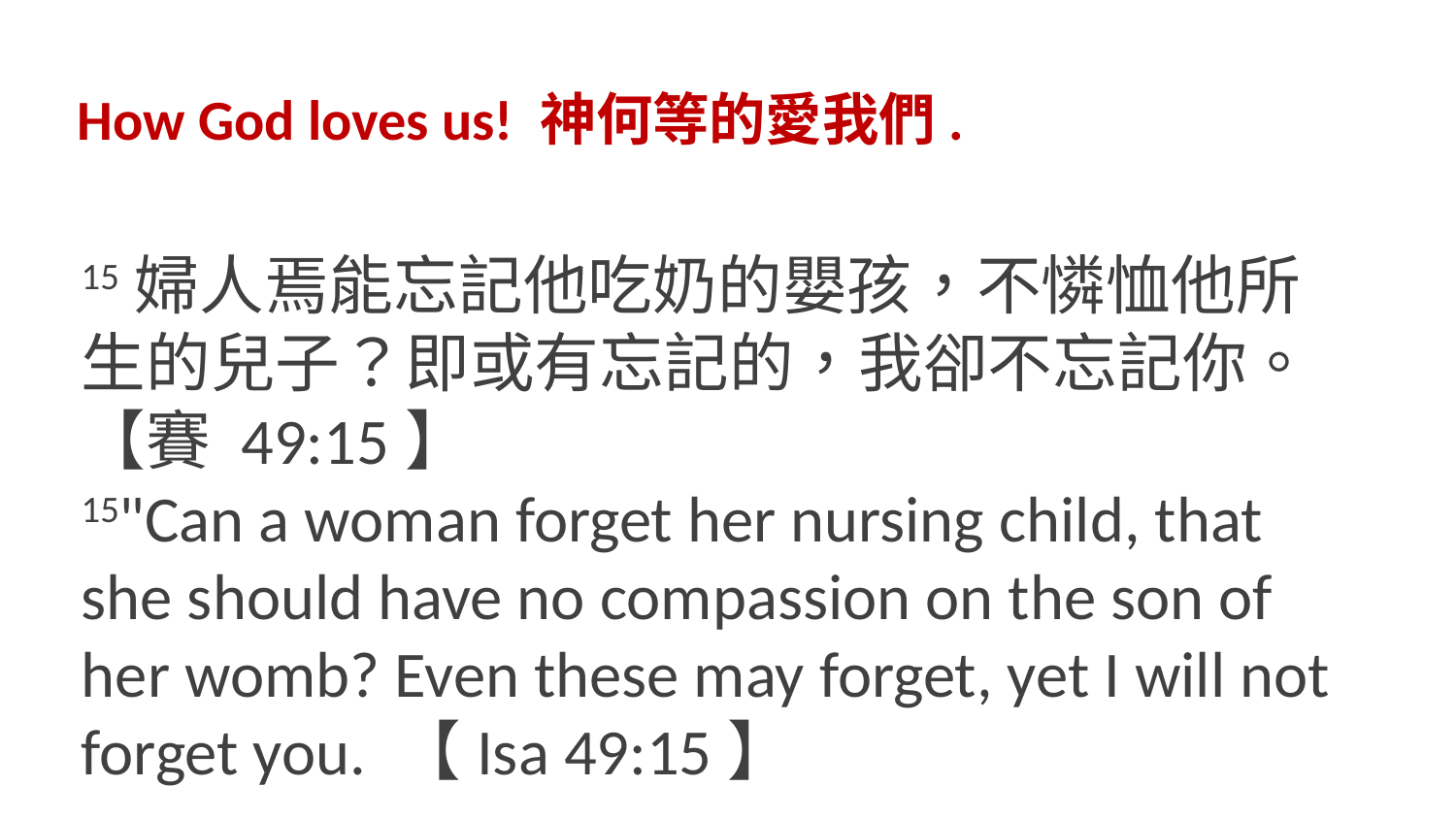

How God loves us! 神何等的愛我們.
15婦人焉能忘記他吃奶的嬰孩，不憐恤他所生的兒子？即或有忘記的，我卻不忘記你。【賽 49:15】
15"Can a woman forget her nursing child, that she should have no compassion on the son of her womb? Even these may forget, yet I will not forget you. 【Isa 49:15】